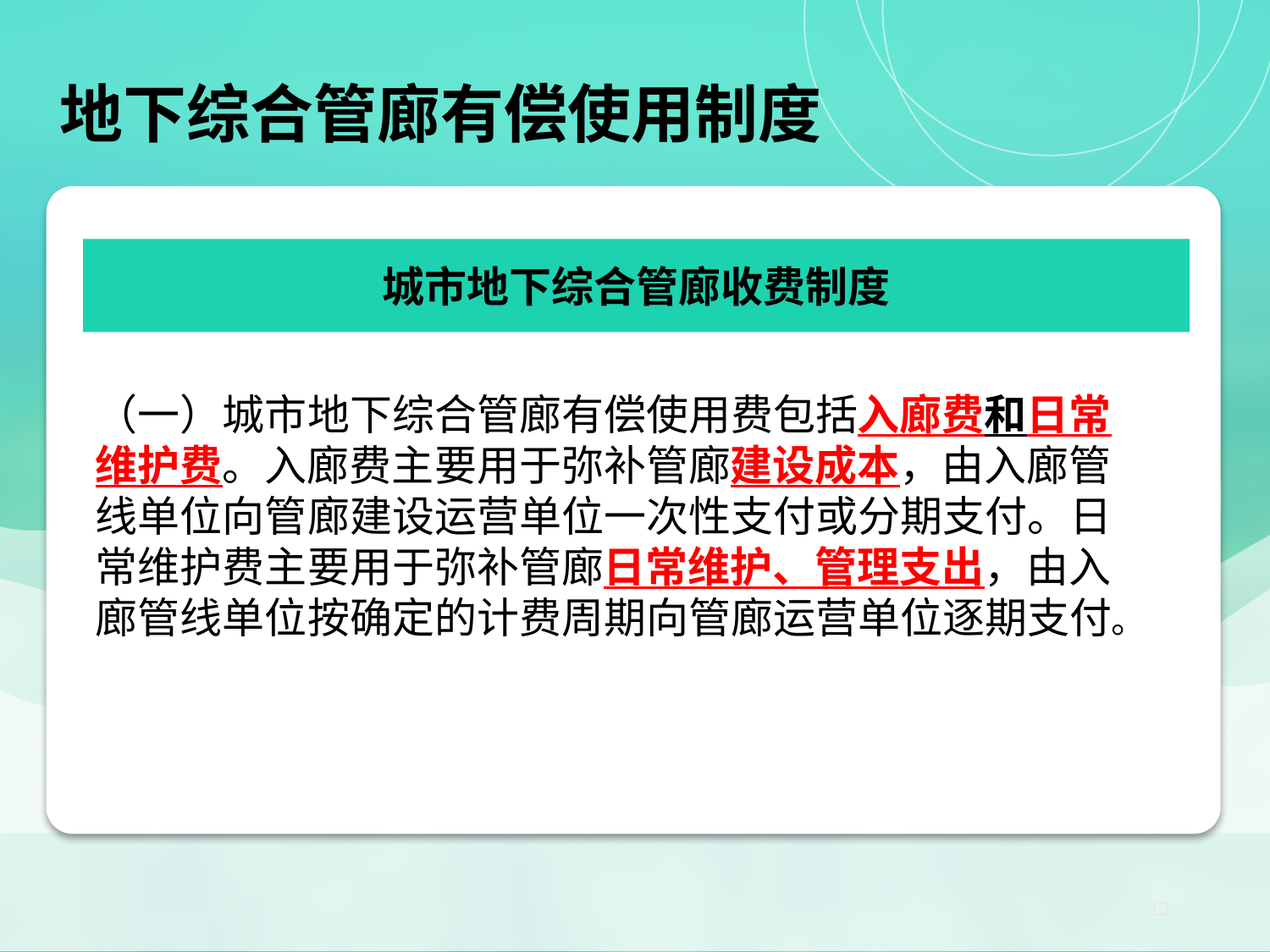

地下综合管廊有偿使用制度

城市地下综合管廊收费制度

（一）城市地下综合管廊有偿使用费包括入廊费和日常维护费。入廊费主要用于弥补管廊建设成本，由入廊管线单位向管廊建设运营单位一次性支付或分期支付。日常维护费主要用于弥补管廊日常维护、管理支出，由入廊管线单位按确定的计费周期向管廊运营单位逐期支付。

13